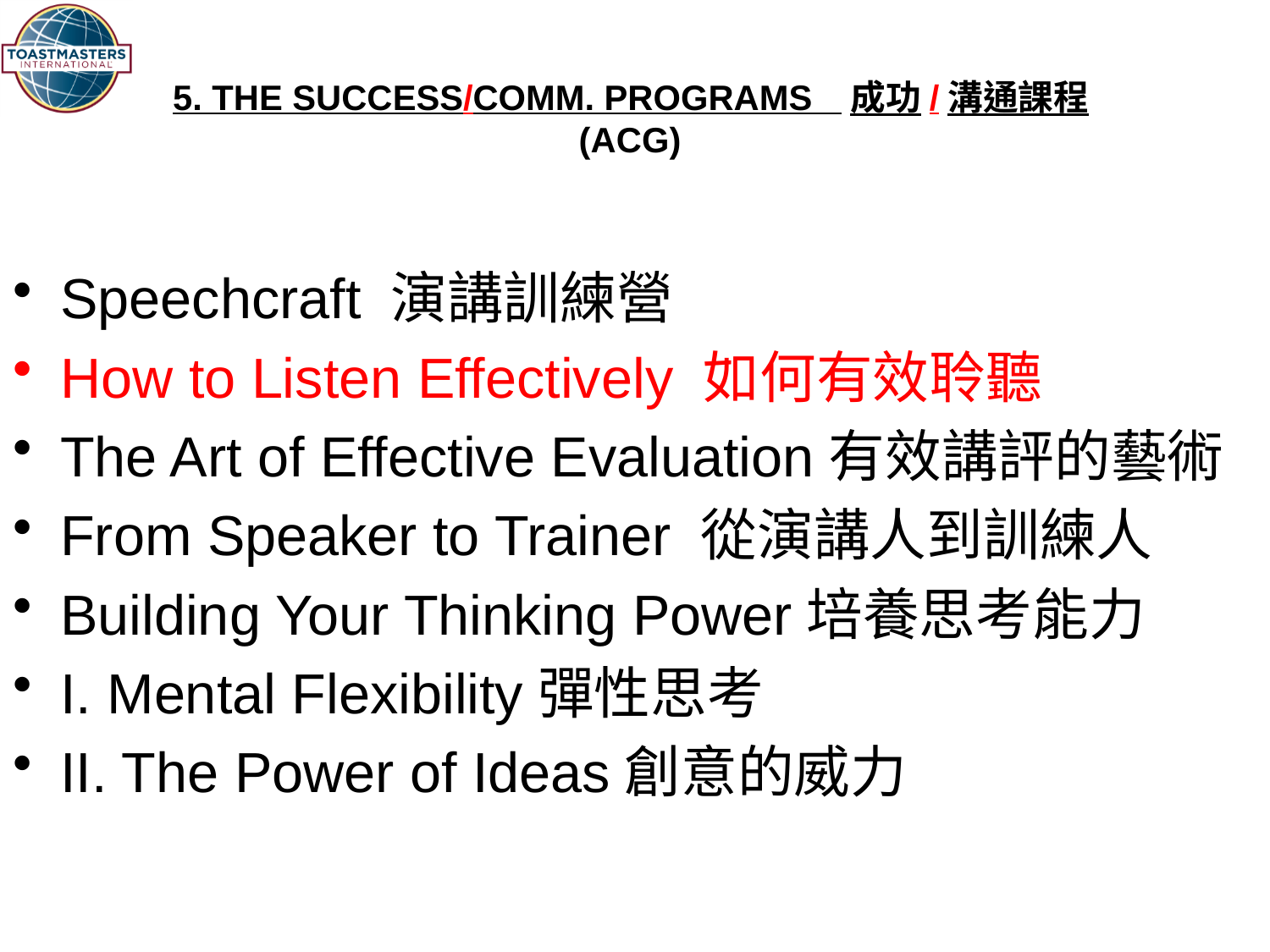

# 5. THE SUCCESS/COMM. PROGRAMS   成功/溝通課程 (ACG)
Speechcraft 演講訓練營
How to Listen Effectively 如何有效聆聽
The Art of Effective Evaluation有效講評的藝術
From Speaker to Trainer 從演講人到訓練人
Building Your Thinking Power培養思考能力
I. Mental Flexibility彈性思考
II. The Power of Ideas創意的威力